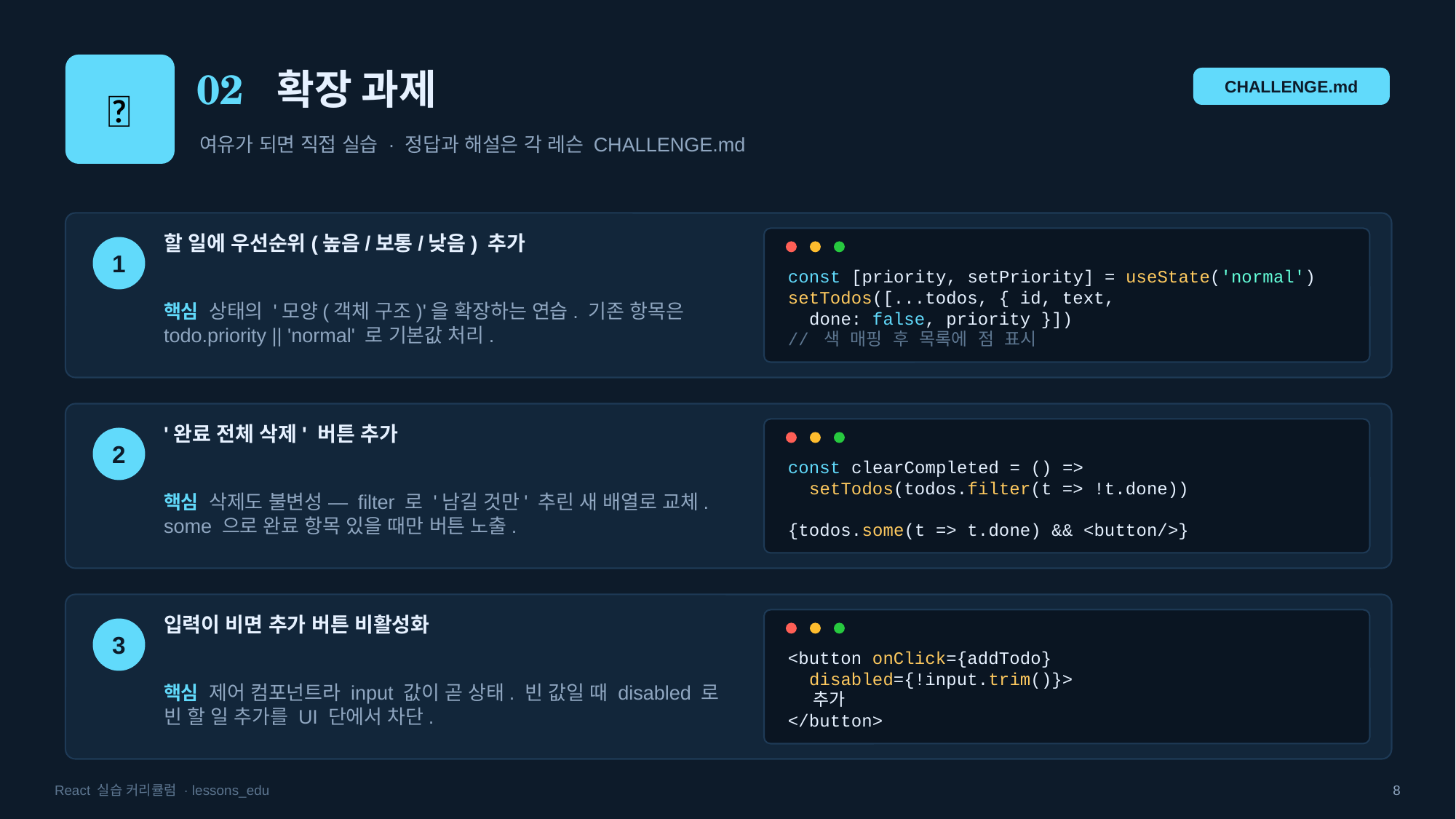

🧩
02  확장 과제
CHALLENGE.md
여유가 되면 직접 실습 · 정답과 해설은 각 레슨 CHALLENGE.md

할 일에 우선순위(높음/보통/낮음) 추가

1

const [priority, setPriority] = useState('normal')
setTodos([...todos, { id, text,
  done: false, priority }])
// 색 매핑 후 목록에 점 표시
핵심  상태의 '모양(객체 구조)'을 확장하는 연습. 기존 항목은 todo.priority || 'normal' 로 기본값 처리.

'완료 전체 삭제' 버튼 추가

2

const clearCompleted = () =>
  setTodos(todos.filter(t => !t.done))

{todos.some(t => t.done) && <button/>}
핵심  삭제도 불변성 — filter 로 '남길 것만' 추린 새 배열로 교체. some 으로 완료 항목 있을 때만 버튼 노출.

입력이 비면 추가 버튼 비활성화

3

<button onClick={addTodo}
  disabled={!input.trim()}>
  추가
</button>
핵심  제어 컴포넌트라 input 값이 곧 상태. 빈 값일 때 disabled 로 빈 할 일 추가를 UI 단에서 차단.
React 실습 커리큘럼 · lessons_edu
8